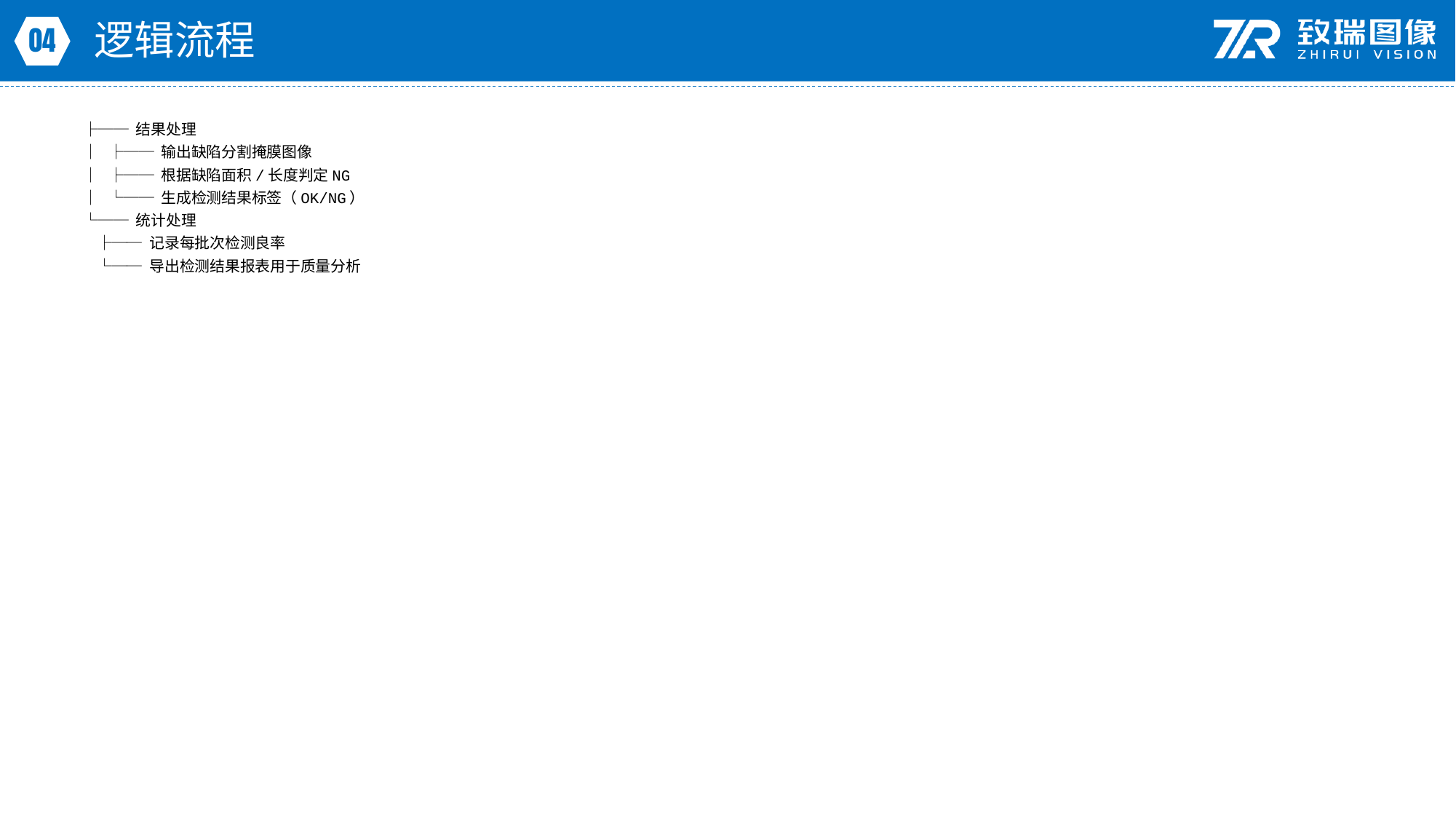

逻辑流程
04

├── 结果处理
│   ├── 输出缺陷分割掩膜图像
│   ├── 根据缺陷面积/长度判定NG
│   └── 生成检测结果标签（OK/NG）
└── 统计处理
    ├── 记录每批次检测良率
    └── 导出检测结果报表用于质量分析